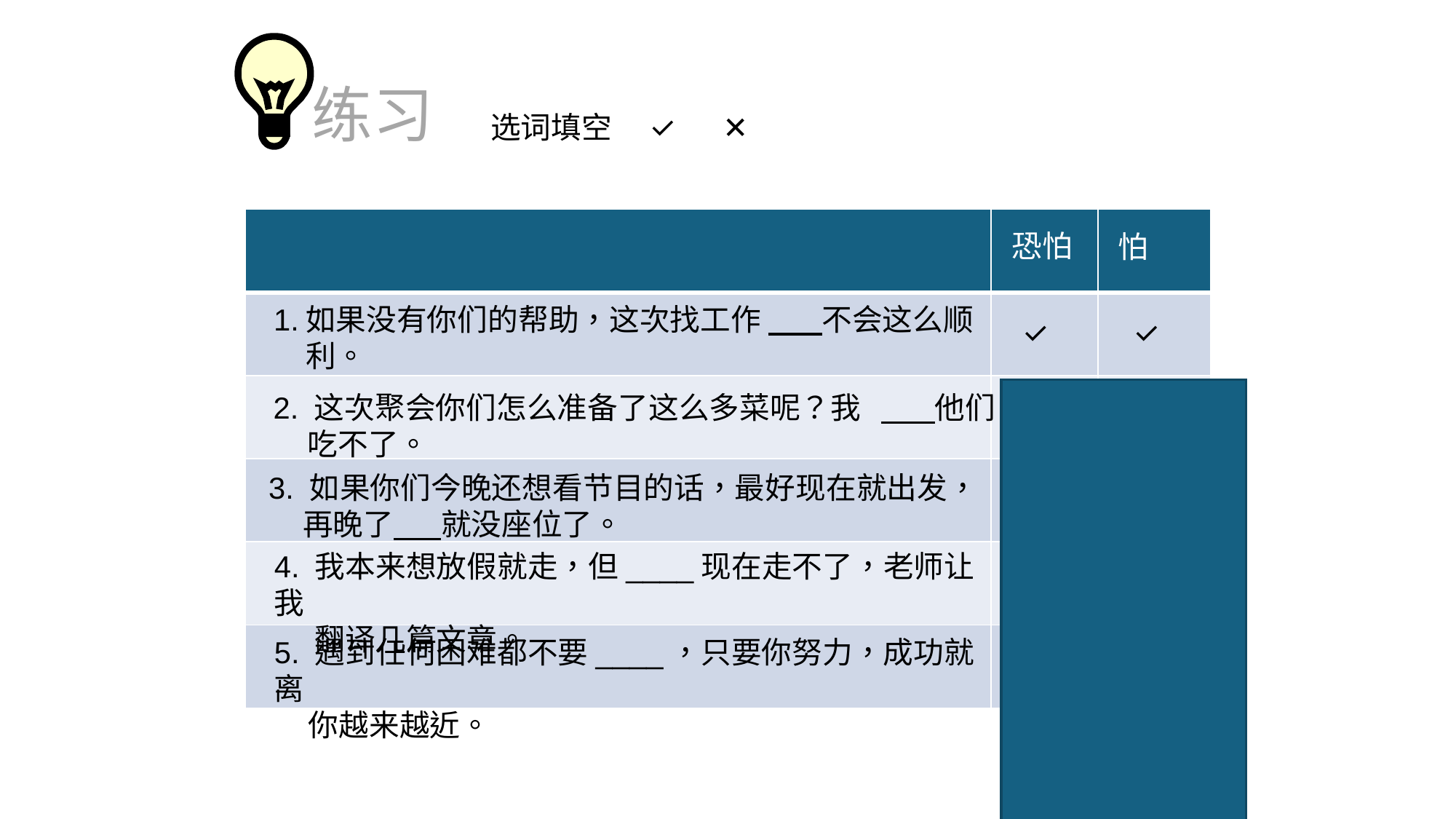

练习
选词填空
✓
✕
|  |  |  |
| --- | --- | --- |
|  |  |  |
|  |  |  |
|  |  |  |
|  |  |  |
|  |  |  |
恐怕
怕
如果没有你们的帮助，这次找工作         不会这么顺利。
✓
✓

2. 这次聚会你们怎么准备了这么多菜呢？我           他们
    吃不了。
✕
✓
3. 如果你们今晚还想看节目的话，最好现在就出发，
    再晚了       就没座位了。
✓
✕
4. 我本来想放假就走，但____现在走不了，老师让我
     翻译几篇文章。
✓
✕
5. 遇到任何困难都不要____，只要你努力，成功就离
    你越来越近。
✕
✓